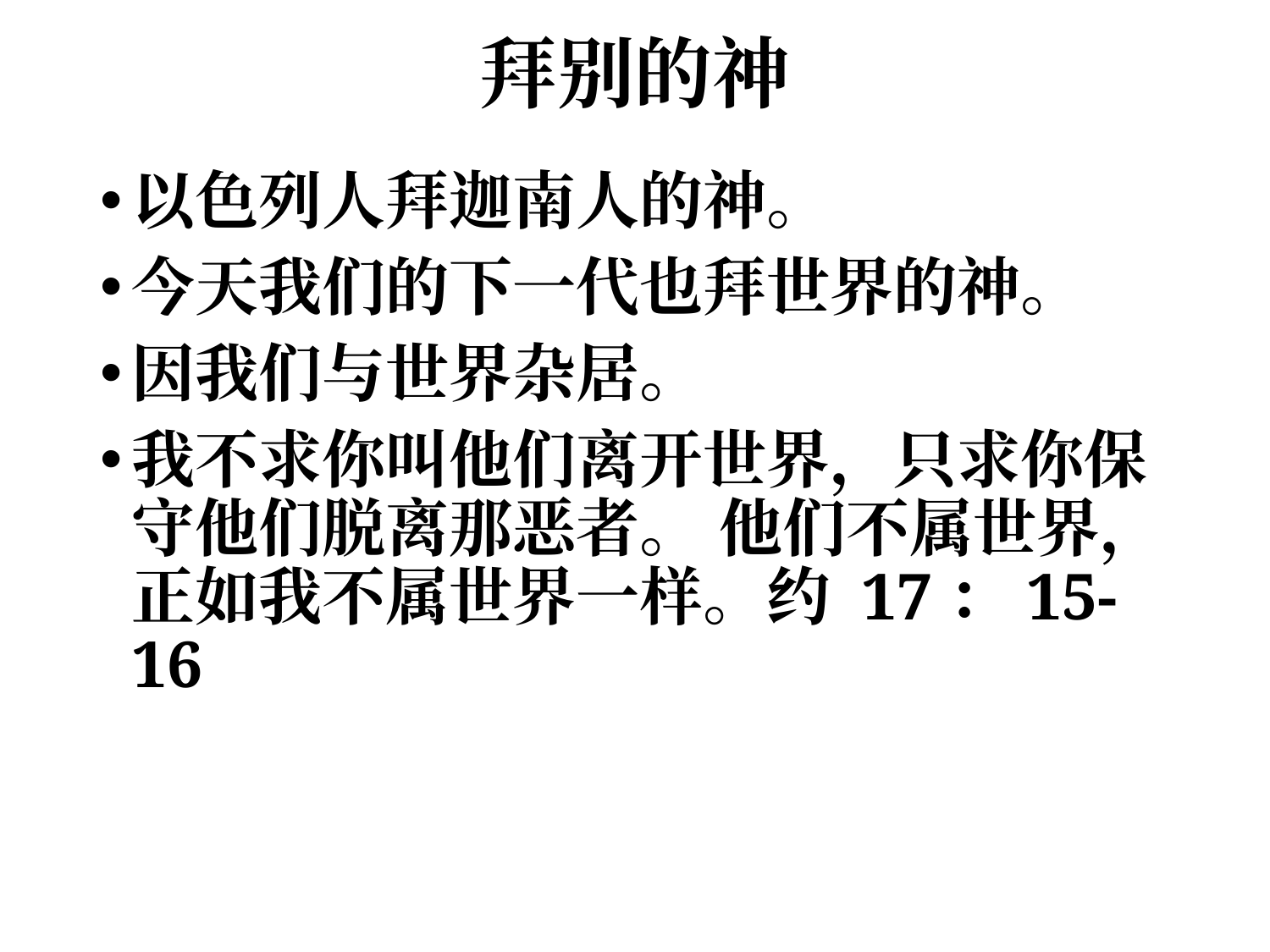

# 拜别的神
以色列人拜迦南人的神。
今天我们的下一代也拜世界的神。
因我们与世界杂居。
我不求你叫他们离开世界，只求你保守他们脱离那恶者。 他们不属世界，正如我不属世界一样。约 17：15-16